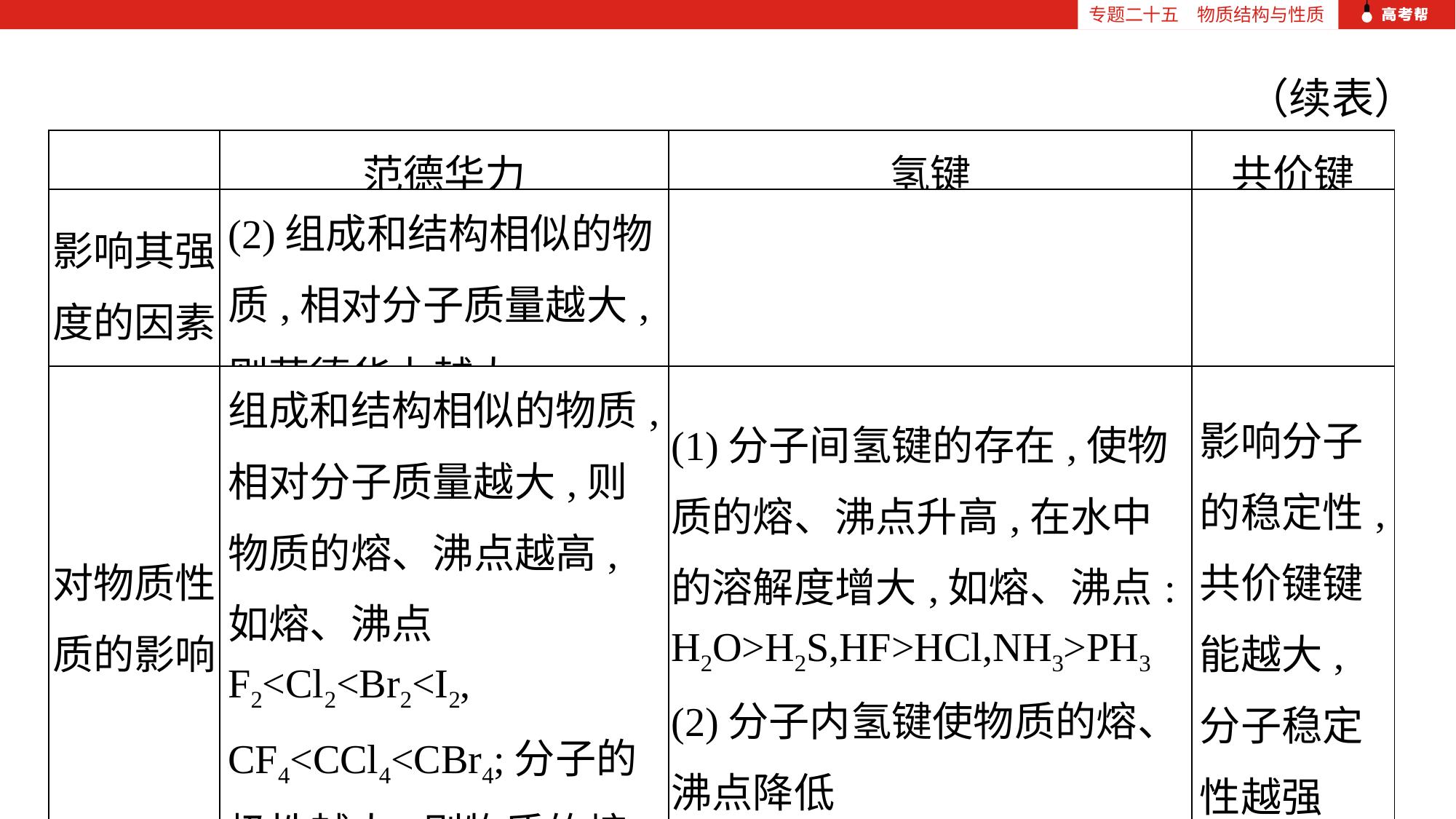

专题二十五　物质结构与性质
（续表）
|  | 范德华力 | 氢键 | 共价键 |
| --- | --- | --- | --- |
| 影响其强 度的因素 | (2)组成和结构相似的物质,相对分子质量越大,则范德华力越大 |  |  |
| 对物质性 质的影响 | 组成和结构相似的物质,相对分子质量越大,则物质的熔、沸点越高,如熔、沸点 F2<Cl2<Br2<I2, CF4<CCl4<CBr4;分子的极性越大,则物质的熔、沸点越高 | (1)分子间氢键的存在,使物质的熔、沸点升高,在水中的溶解度增大,如熔、沸点: H2O>H2S,HF>HCl,NH3>PH3 (2)分子内氢键使物质的熔、沸点降低 | 影响分子的稳定性,共价键键能越大,分子稳定性越强 |